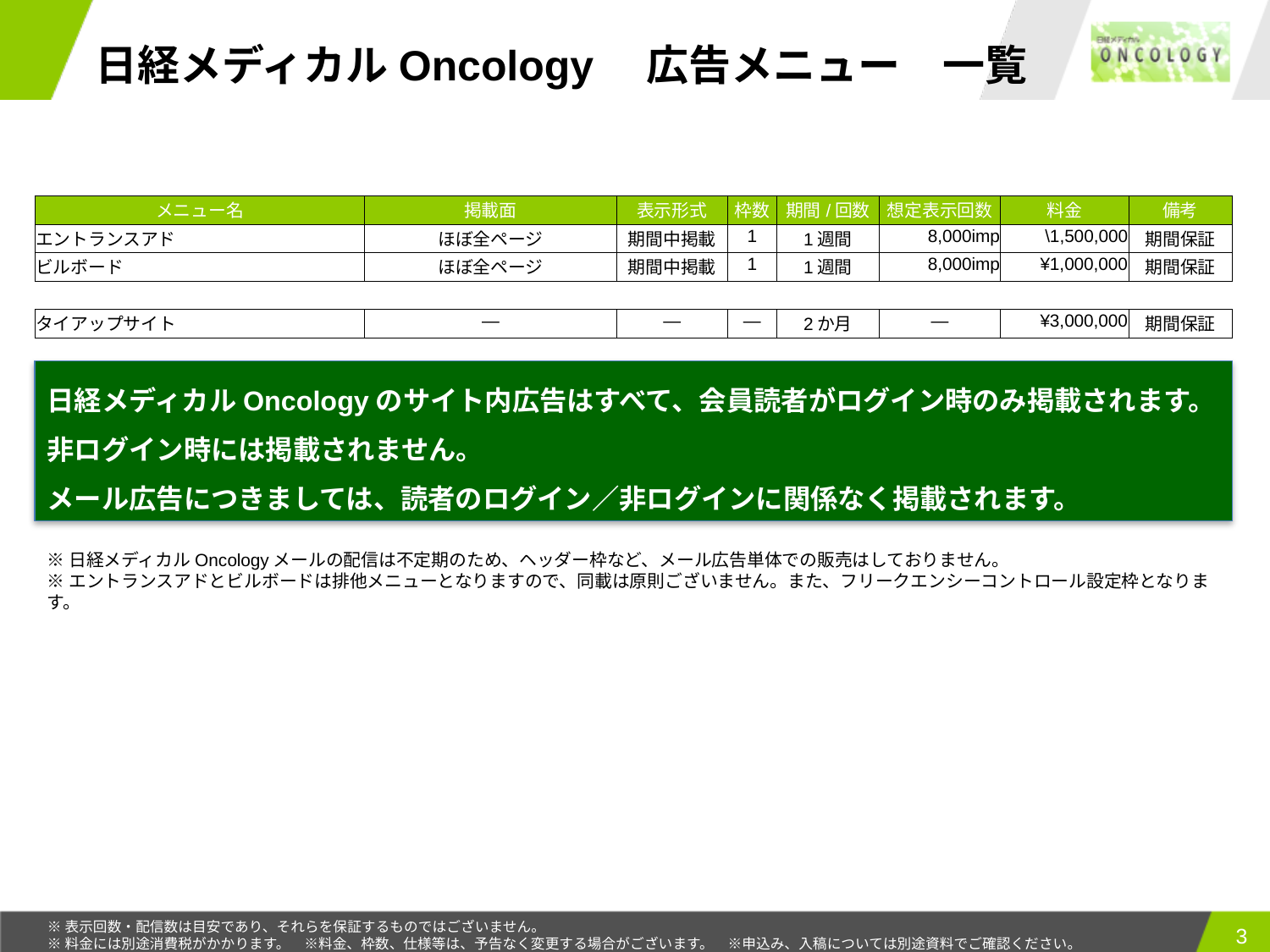

日経メディカルOncology　広告メニュー　一覧
| メニュー名 | 掲載面 | 表示形式 | 枠数 | 期間/回数 | 想定表示回数 | 料金 | 備考 |
| --- | --- | --- | --- | --- | --- | --- | --- |
| エントランスアド | ほぼ全ページ | 期間中掲載 | 1 | 1週間 | 8,000imp | \1,500,000 | 期間保証 |
| ビルボード | ほぼ全ページ | 期間中掲載 | 1 | 1週間 | 8,000imp | ¥1,000,000 | 期間保証 |
|  |  |  |  |  |  |  |  |
| タイアップサイト | ― | ― | ― | 2か月 | ― | ¥3,000,000 | 期間保証 |
日経メディカルOncologyのサイト内広告はすべて、会員読者がログイン時のみ掲載されます。
非ログイン時には掲載されません。
メール広告につきましては、読者のログイン／非ログインに関係なく掲載されます。
※日経メディカルOncologyメールの配信は不定期のため、ヘッダー枠など、メール広告単体での販売はしておりません。
※エントランスアドとビルボードは排他メニューとなりますので、同載は原則ございません。また、フリークエンシーコントロール設定枠となります。